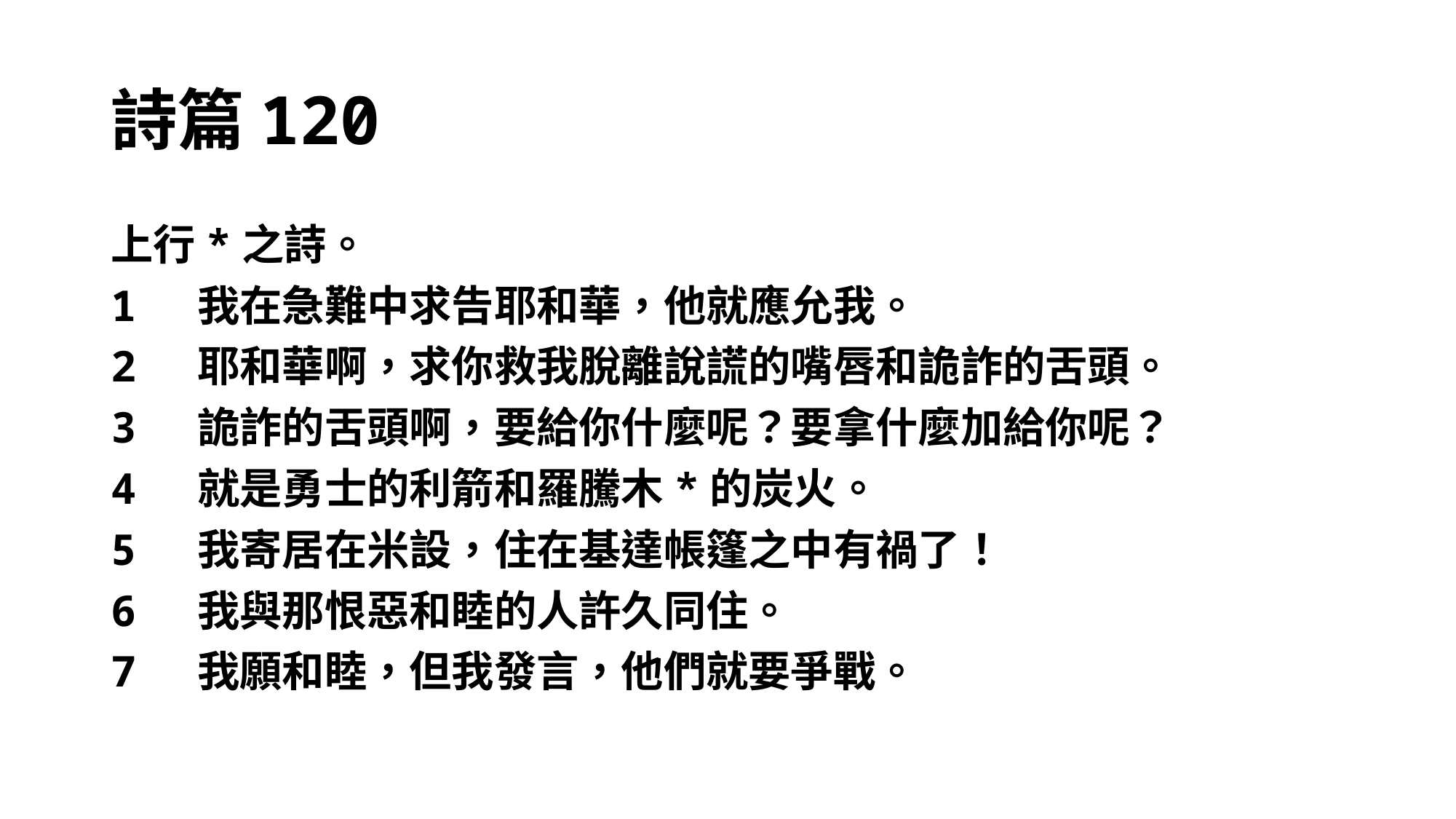

# 詩篇120
上行*之詩。
1  我在急難中求告耶和華，他就應允我。
2  耶和華啊，求你救我脫離說謊的嘴唇和詭詐的舌頭。
3  詭詐的舌頭啊，要給你什麼呢？要拿什麼加給你呢？
4  就是勇士的利箭和羅騰木*的炭火。
5  我寄居在米設，住在基達帳篷之中有禍了！
6  我與那恨惡和睦的人許久同住。
7  我願和睦，但我發言，他們就要爭戰。